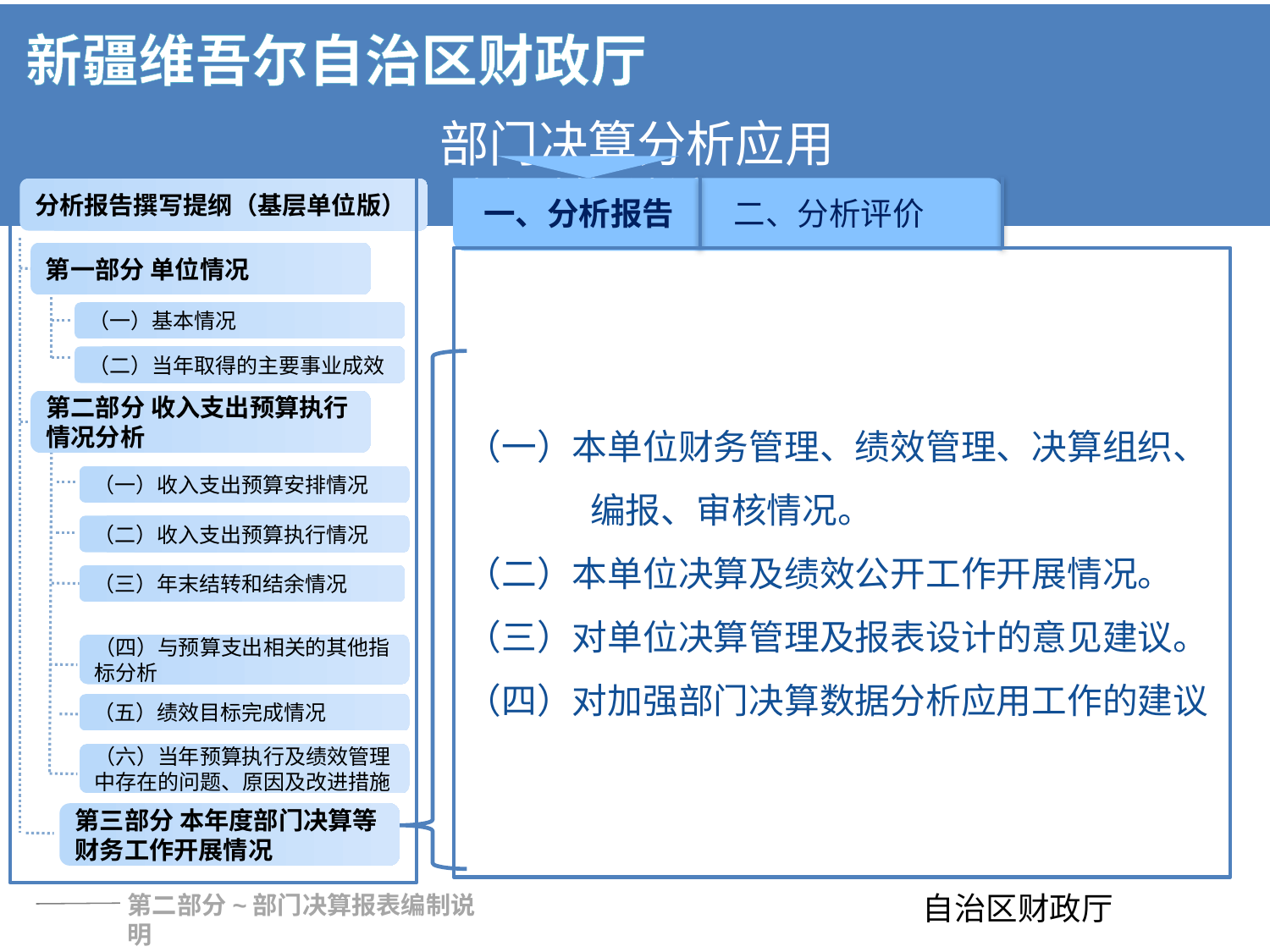

分析报告撰写提纲（基层单位版）
第一部分 单位情况
（一）基本情况
（二）当年取得的主要事业成效
第二部分 收入支出预算执行情况分析
（一）收入支出预算安排情况
（二）收入支出预算执行情况
（三）年末结转和结余情况
（四）与预算支出相关的其他指标分析
第三部分 本年度部门决算等财务工作开展情况
（五）绩效目标完成情况
（六）当年预算执行及绩效管理中存在的问题、原因及改进措施
一、分析报告
二、分析评价
（一）本单位财务管理、绩效管理、决算组织、编报、审核情况。
（二）本单位决算及绩效公开工作开展情况。
（三）对单位决算管理及报表设计的意见建议。
（四）对加强部门决算数据分析应用工作的建议

123